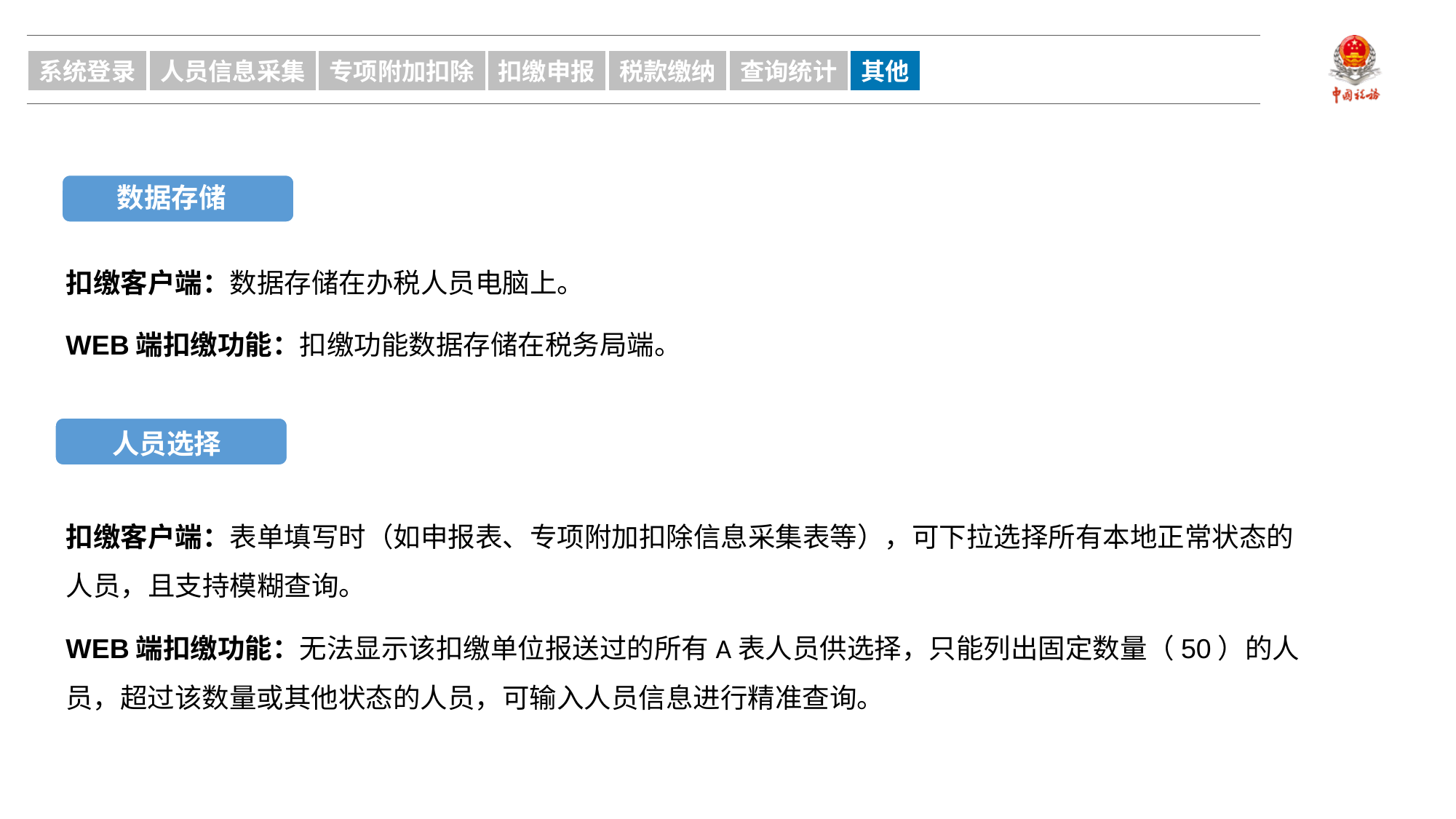

系统登录
人员信息采集
专项附加扣除
扣缴申报
税款缴纳
查询统计
其他

数据存储
扣缴客户端：数据存储在办税人员电脑上。
WEB端扣缴功能：扣缴功能数据存储在税务局端。

人员选择
分部门
扣缴客户端：表单填写时（如申报表、专项附加扣除信息采集表等），可下拉选择所有本地正常状态的人员，且支持模糊查询。
WEB端扣缴功能：无法显示该扣缴单位报送过的所有A表人员供选择，只能列出固定数量（50）的人员，超过该数量或其他状态的人员，可输入人员信息进行精准查询。